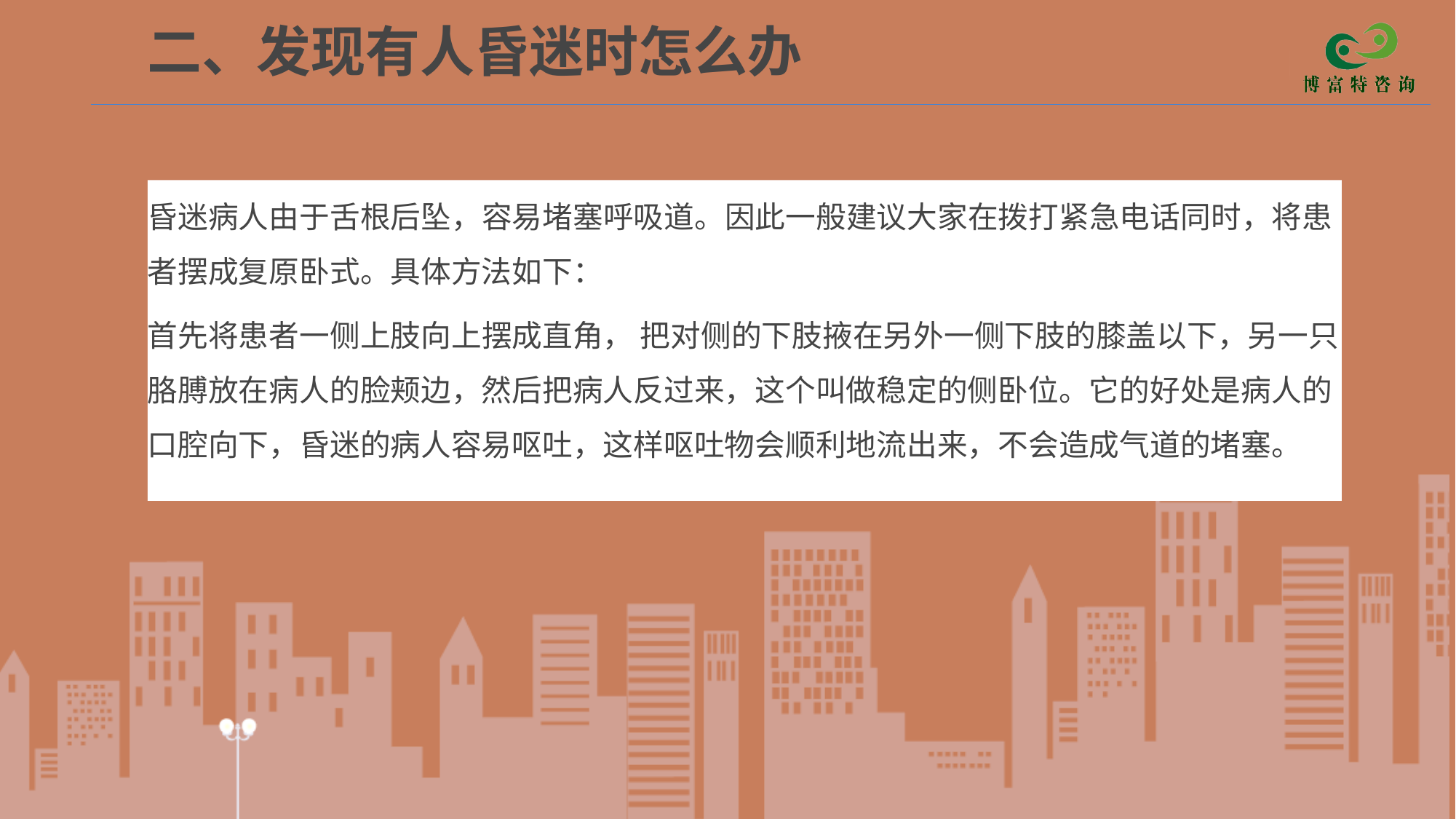

# 二、发现有人昏迷时怎么办
昏迷病人由于舌根后坠，容易堵塞呼吸道。因此一般建议大家在拨打紧急电话同时，将患者摆成复原卧式。具体方法如下：
首先将患者一侧上肢向上摆成直角， 把对侧的下肢掖在另外一侧下肢的膝盖以下，另一只胳膊放在病人的脸颊边，然后把病人反过来，这个叫做稳定的侧卧位。它的好处是病人的口腔向下，昏迷的病人容易呕吐，这样呕吐物会顺利地流出来，不会造成气道的堵塞。